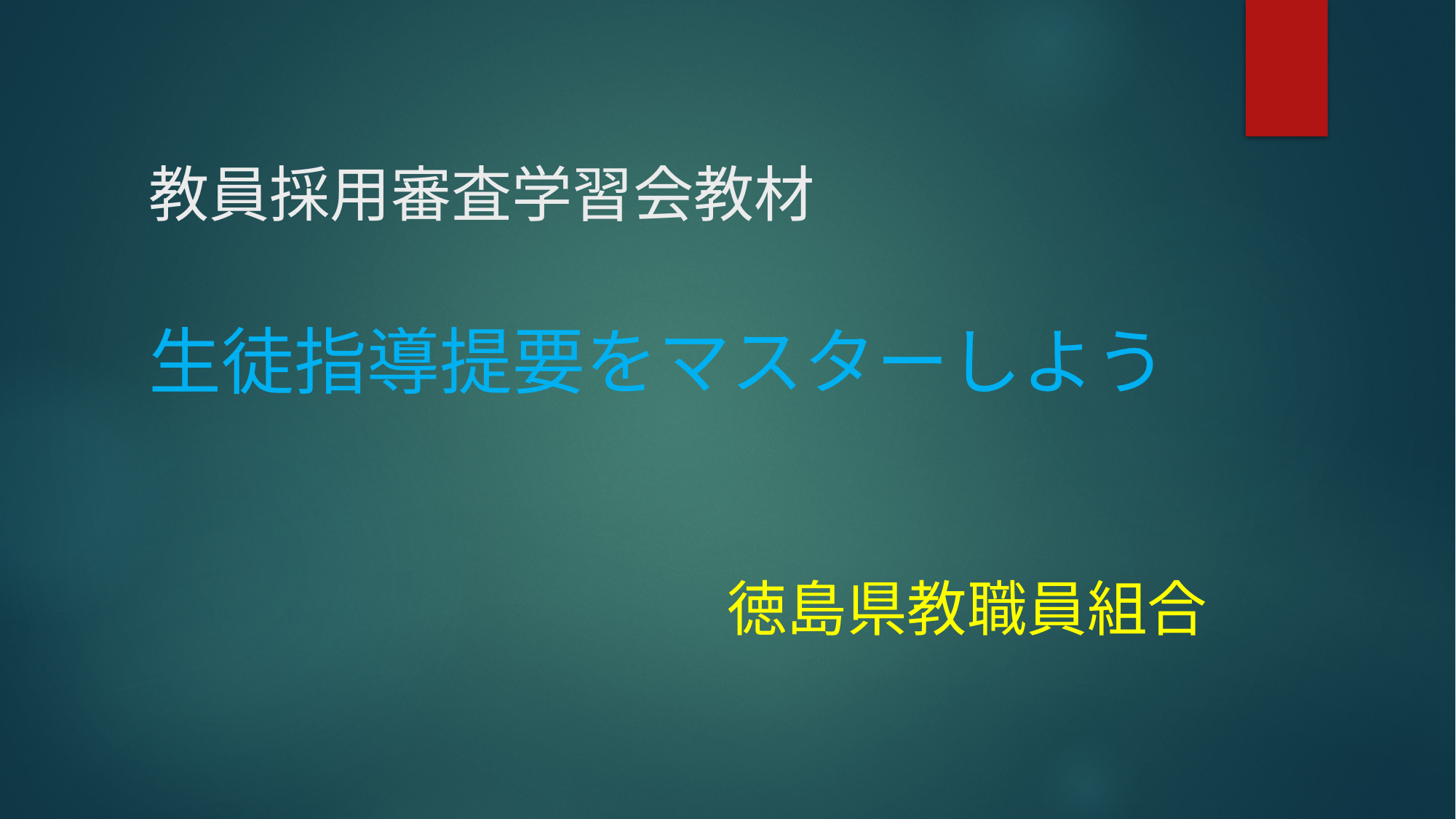

# 教員採用審査学習会教材 生徒指導提要をマスターしよう
徳島県教職員組合